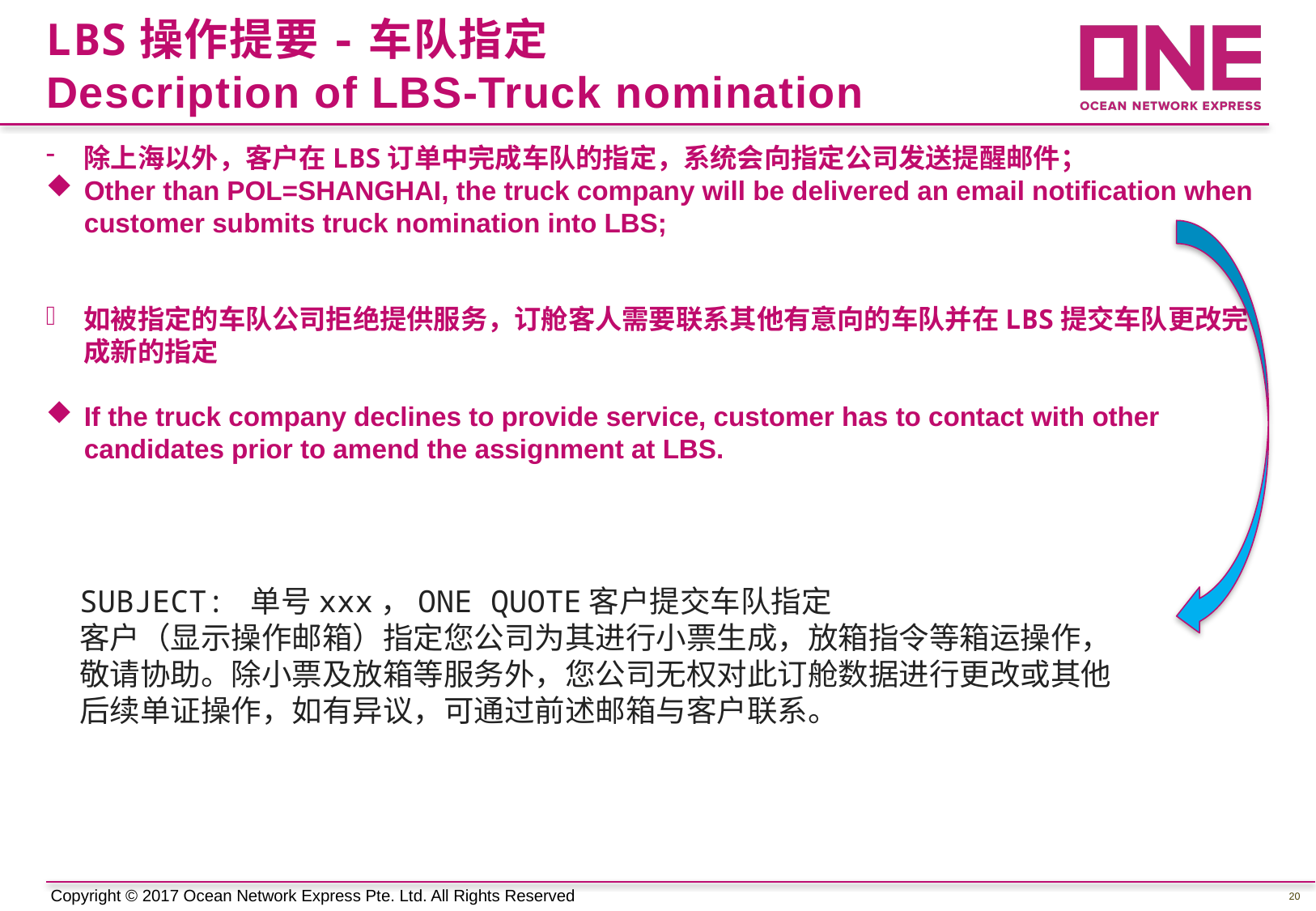

LBS操作提要-车队指定
Description of LBS-Truck nomination
除上海以外，客户在LBS订单中完成车队的指定，系统会向指定公司发送提醒邮件；
Other than POL=SHANGHAI, the truck company will be delivered an email notification when customer submits truck nomination into LBS;

如被指定的车队公司拒绝提供服务，订舱客人需要联系其他有意向的车队并在LBS提交车队更改完成新的指定

If the truck company declines to provide service, customer has to contact with other candidates prior to amend the assignment at LBS.

SUBJECT: 单号xxx，ONE QUOTE客户提交车队指定
客户（显示操作邮箱）指定您公司为其进行小票生成，放箱指令等箱运操作，
敬请协助。除小票及放箱等服务外，您公司无权对此订舱数据进行更改或其他
后续单证操作，如有异议，可通过前述邮箱与客户联系。
20